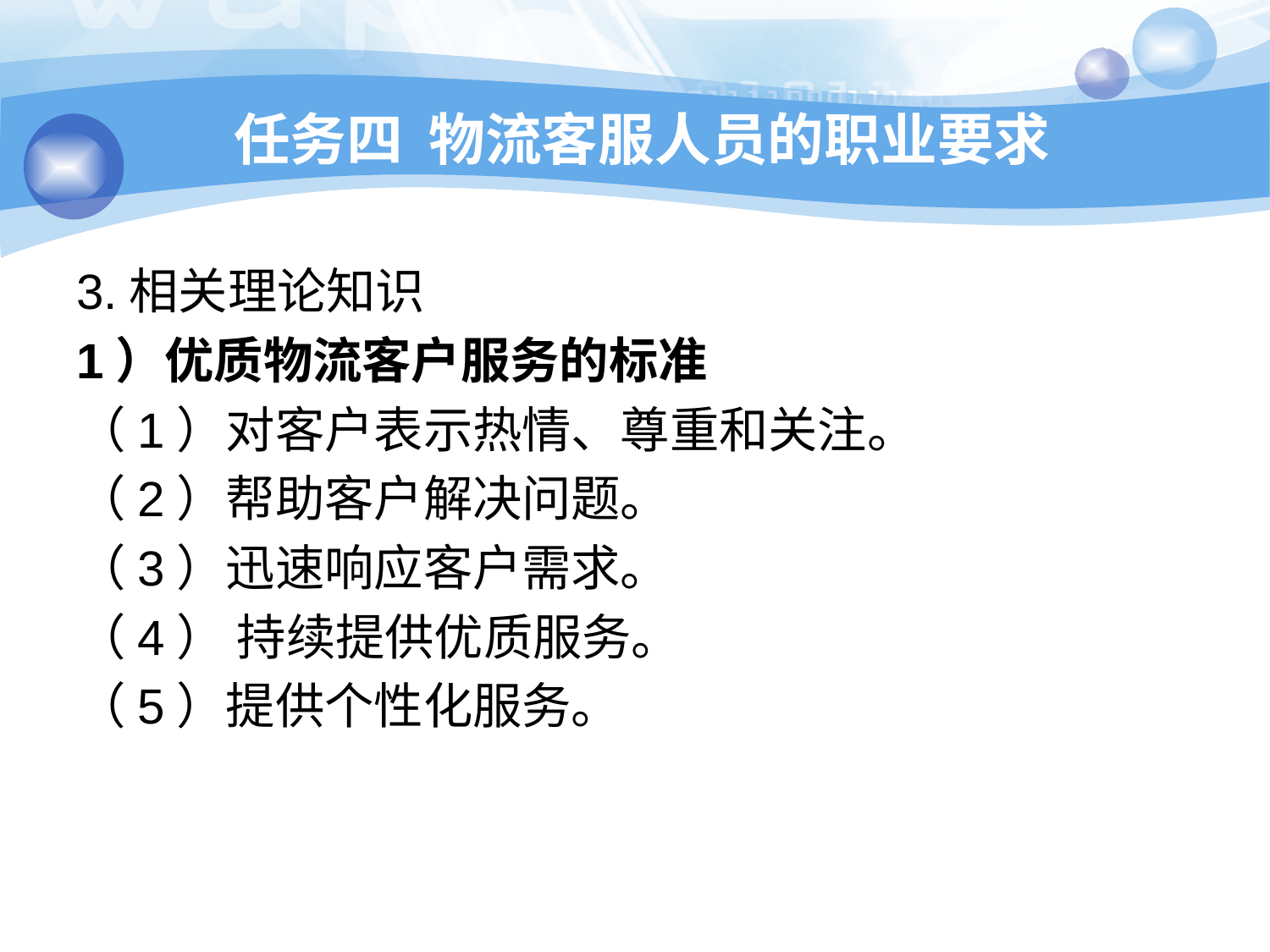

# 任务四  物流客服人员的职业要求
3.相关理论知识
1）优质物流客户服务的标准
（1）对客户表示热情、尊重和关注。
（2）帮助客户解决问题。
（3）迅速响应客户需求。
（4） 持续提供优质服务。
（5）提供个性化服务。